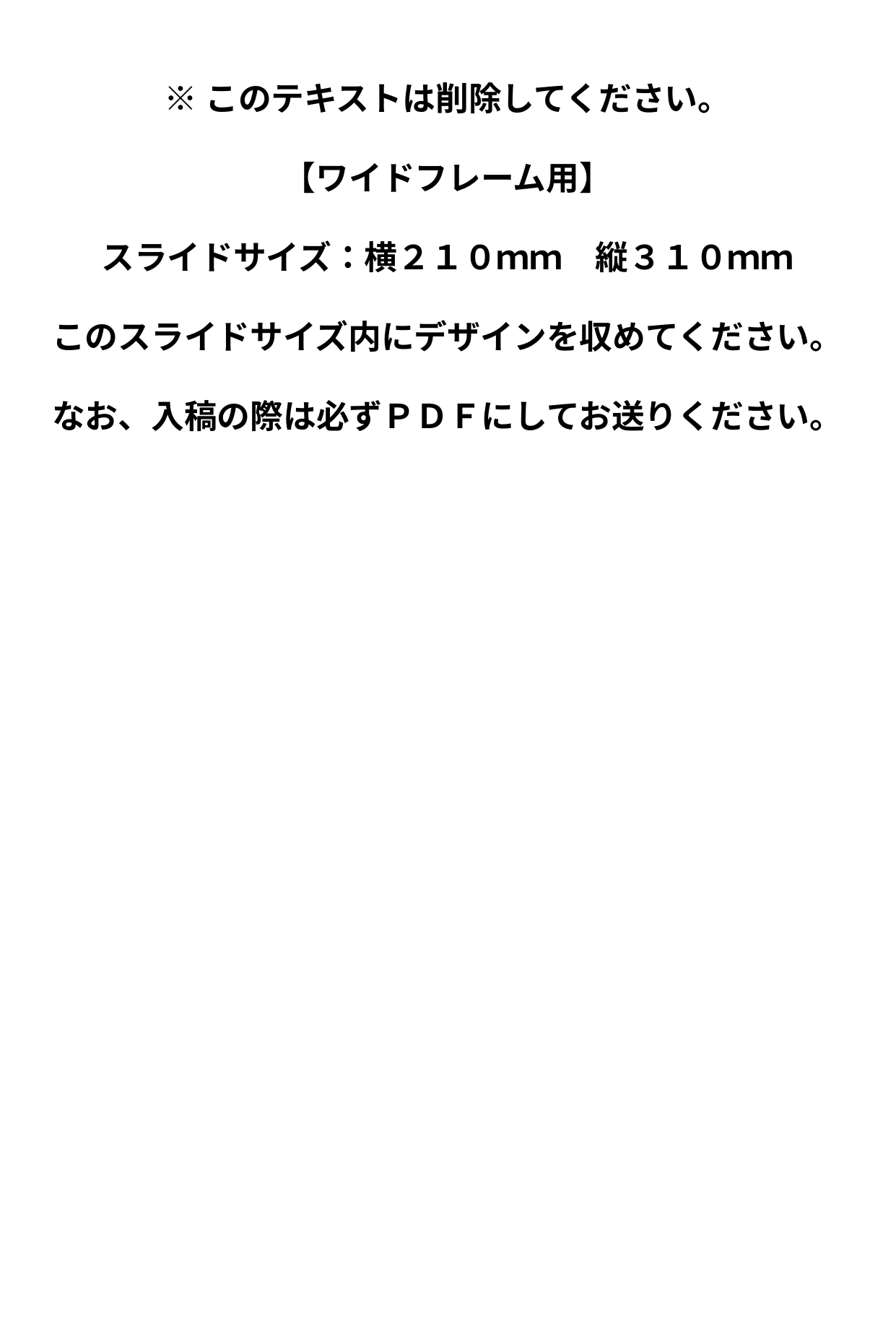

※このテキストは削除してください。

【ワイドフレーム用】

スライドサイズ：横２１０ｍｍ　縦３１０ｍｍ

このスライドサイズ内にデザインを収めてください。

なお、入稿の際は必ずＰＤＦにしてお送りください。